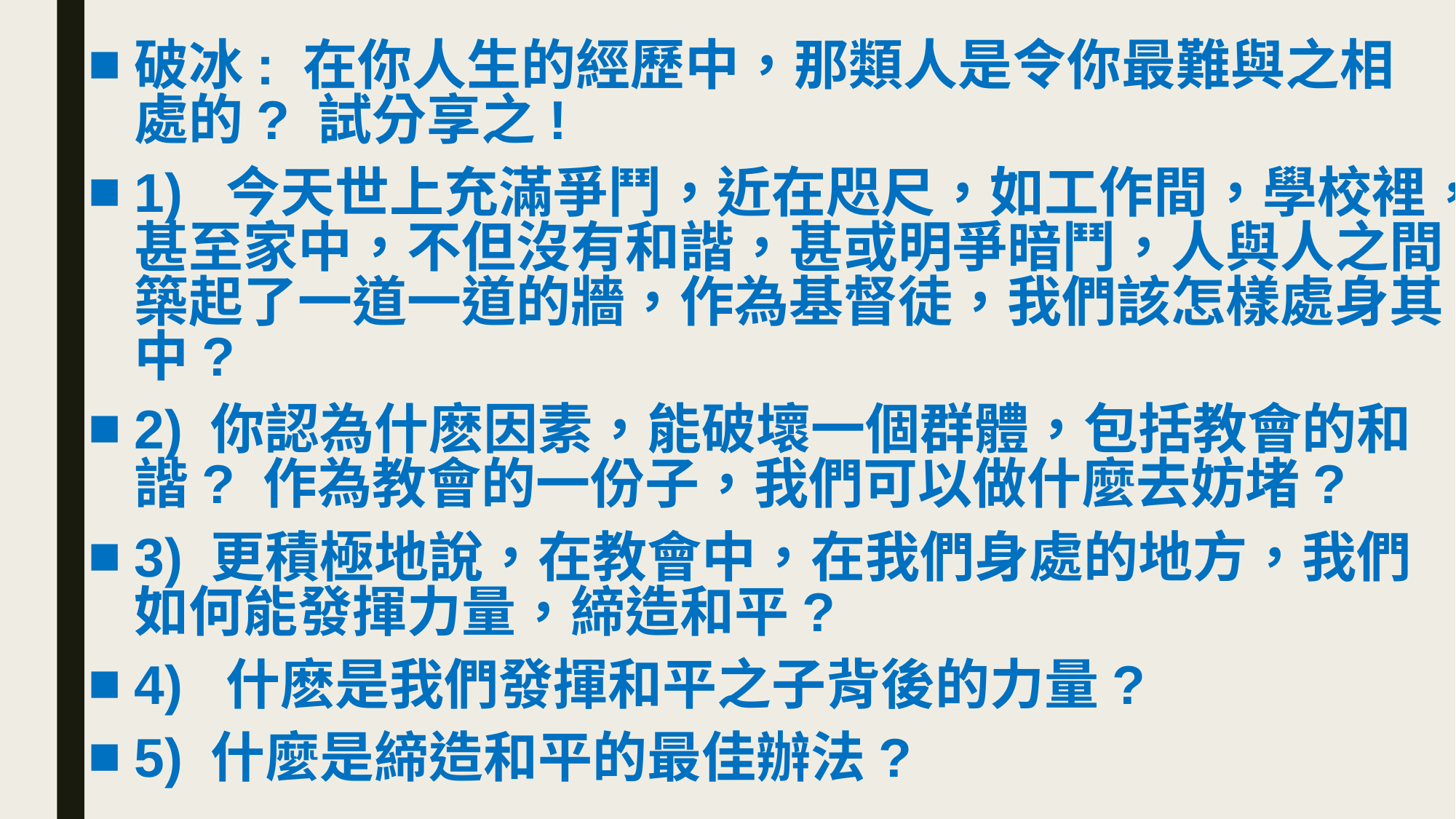

破冰: 在你人生的經歷中，那類人是令你最難與之相處的? 試分享之!
1)  今天世上充滿爭鬥，近在咫尺，如工作間，學校裡，甚至家中，不但沒有和諧，甚或明爭暗鬥，人與人之間築起了一道一道的牆，作為基督徒，我們該怎樣處身其中?
2) 你認為什麽因素，能破壞一個群體，包括教會的和諧? 作為教會的一份子，我們可以做什麼去妨堵?
3) 更積極地說，在教會中，在我們身處的地方，我們如何能發揮力量，締造和平?
4)  什麽是我們發揮和平之子背後的力量?
5) 什麼是締造和平的最佳辦法?